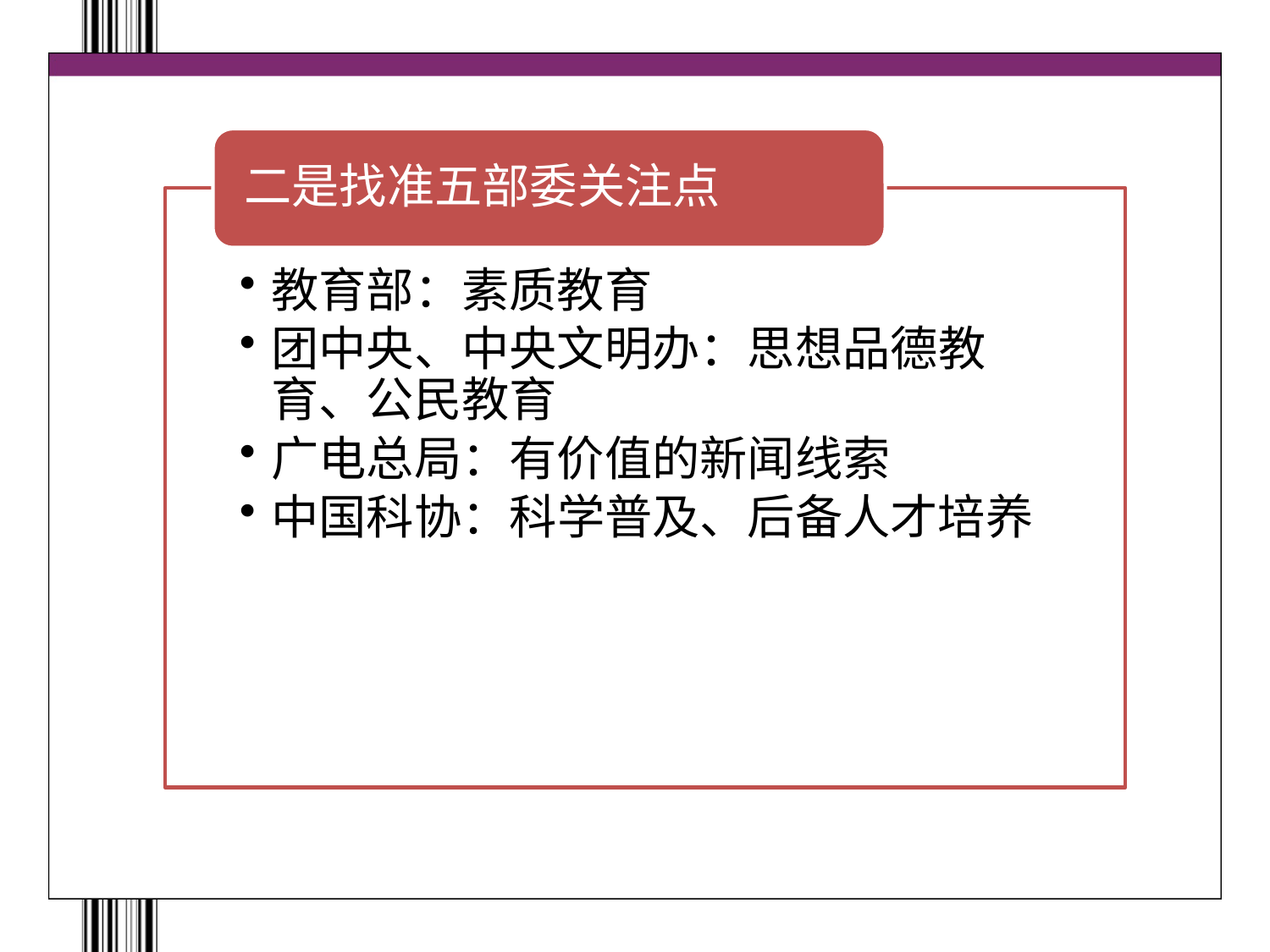

教育部：素质教育
团中央、中央文明办：思想品德教育、公民教育
广电总局：有价值的新闻线索
中国科协：科学普及、后备人才培养

二是找准五部委关注点